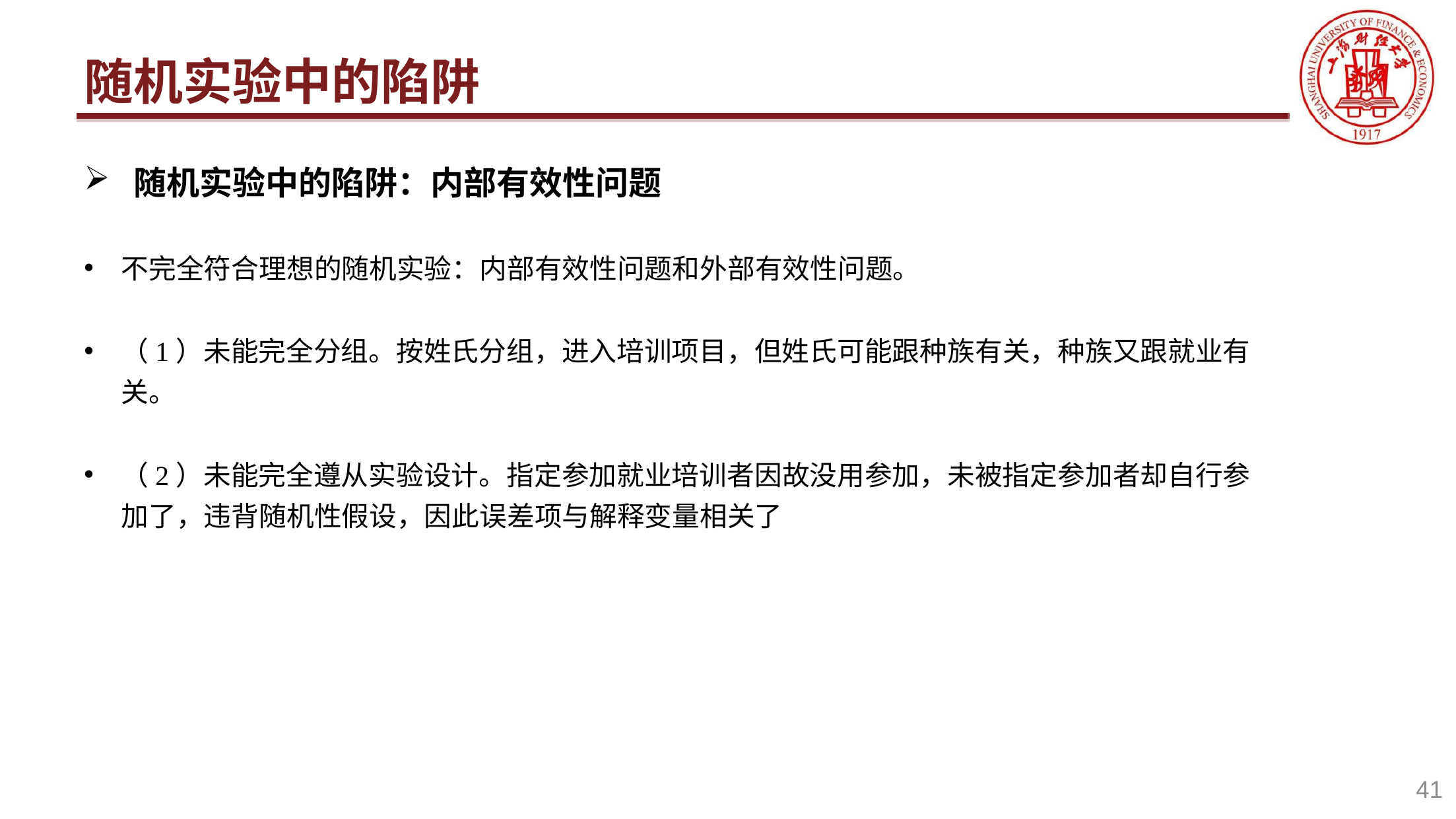

# 随机实验中的陷阱
随机实验中的陷阱：内部有效性问题

不完全符合理想的随机实验：内部有效性问题和外部有效性问题。

（1）未能完全分组。按姓氏分组，进入培训项目，但姓氏可能跟种族有关，种族又跟就业有关。

（2）未能完全遵从实验设计。指定参加就业培训者因故没用参加，未被指定参加者却自行参加了，违背随机性假设，因此误差项与解释变量相关了
41